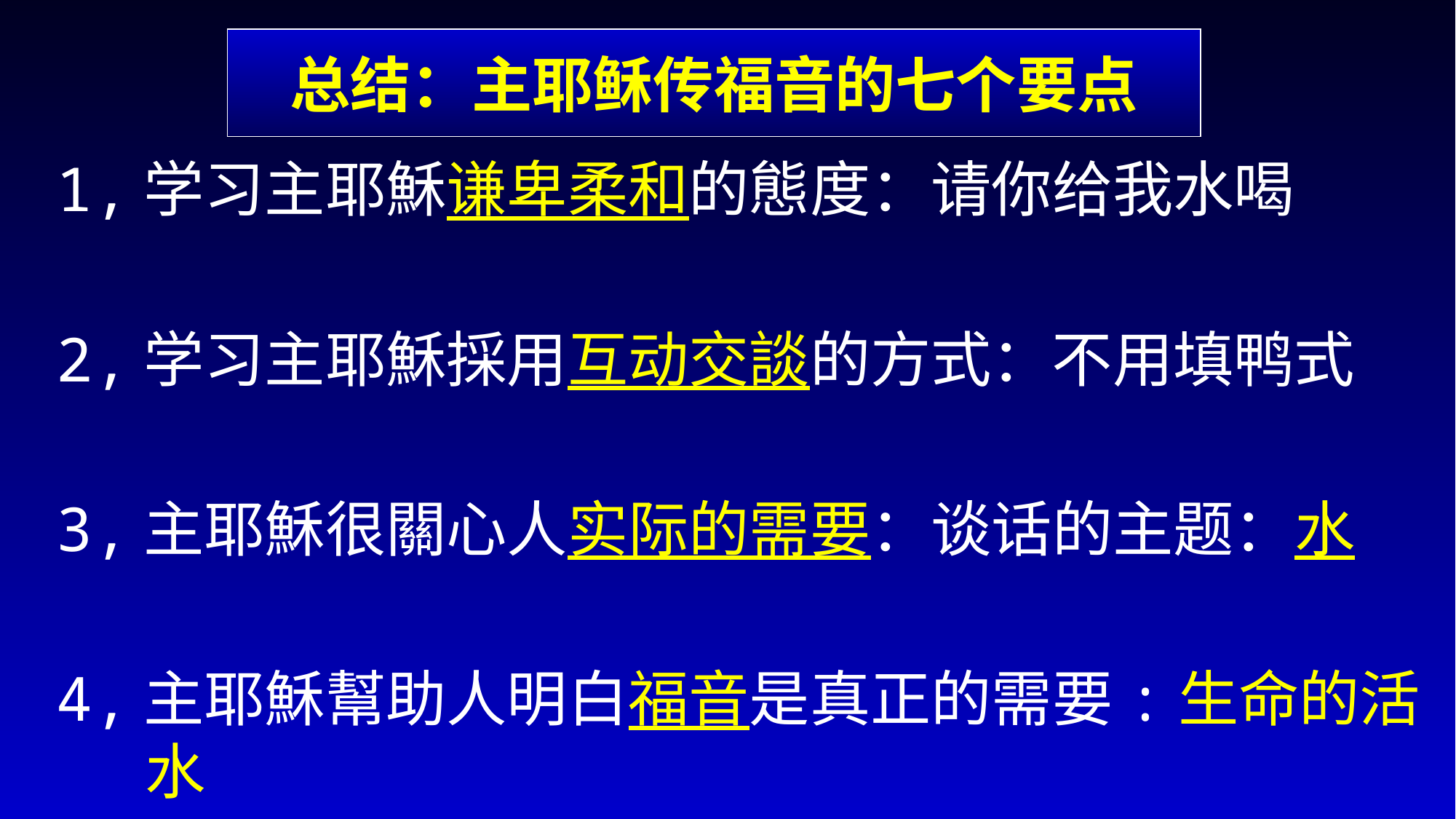

# 总结：主耶稣传福音的七个要点
1,学习主耶穌谦卑柔和的態度：请你给我水喝

2,学习主耶穌採用互动交談的方式：不用填鸭式

3,主耶穌很關心人实际的需要：谈话的主题：水

4,主耶穌幫助人明白福音是真正的需要:生命的活水